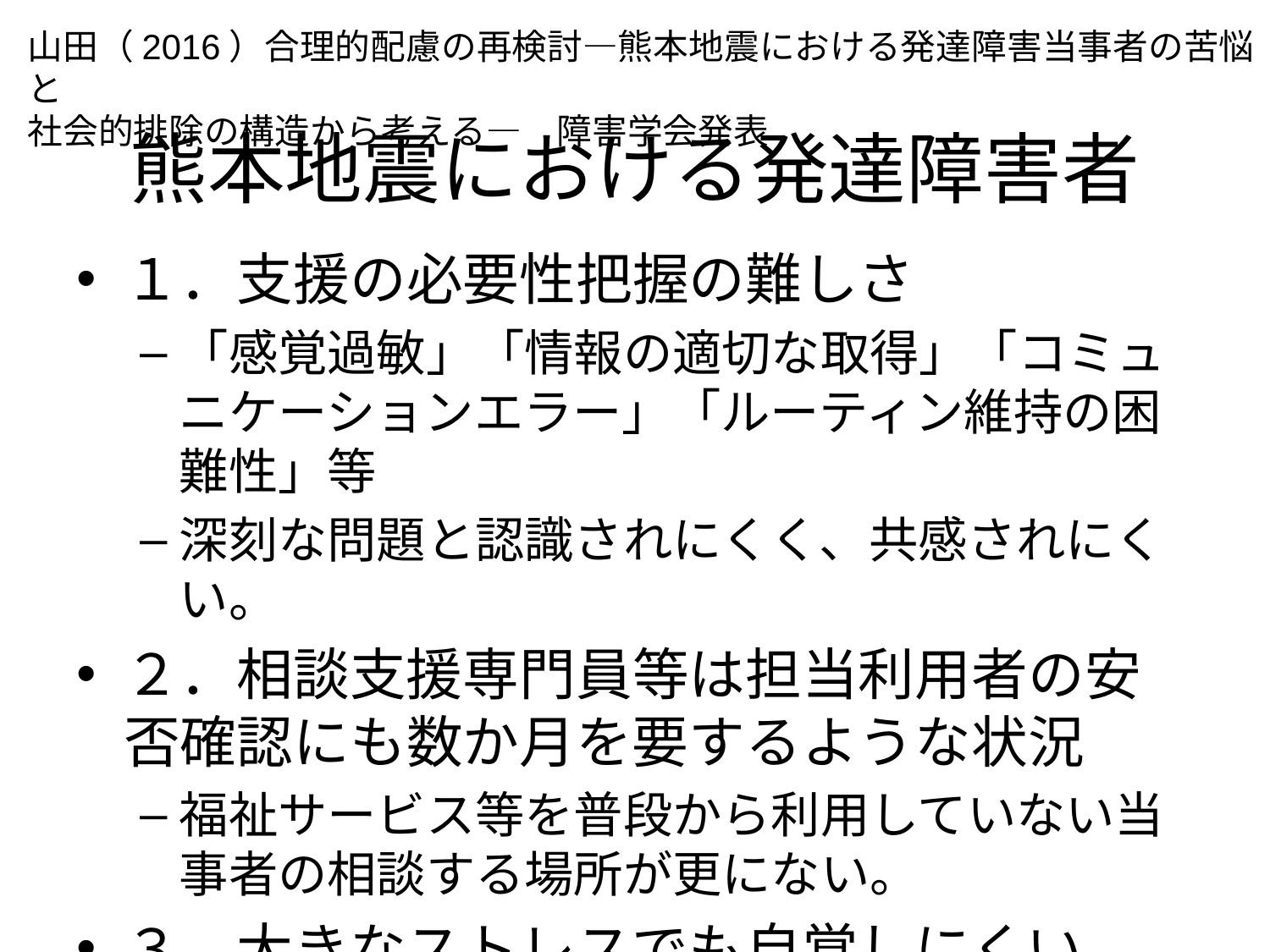

山田（2016）合理的配慮の再検討―熊本地震における発達障害当事者の苦悩と
社会的排除の構造から考える―　障害学会発表
# 熊本地震における発達障害者
１．支援の必要性把握の難しさ
「感覚過敏」「情報の適切な取得」「コミュニケーションエラー」「ルーティン維持の困難性」等
深刻な問題と認識されにくく、共感されにくい。
２．相談支援専門員等は担当利用者の安否確認にも数か月を要するような状況
福祉サービス等を普段から利用していない当事者の相談する場所が更にない。
３．大きなストレスでも自覚しにくい
いきなり倒れてしまうことも少なくない。